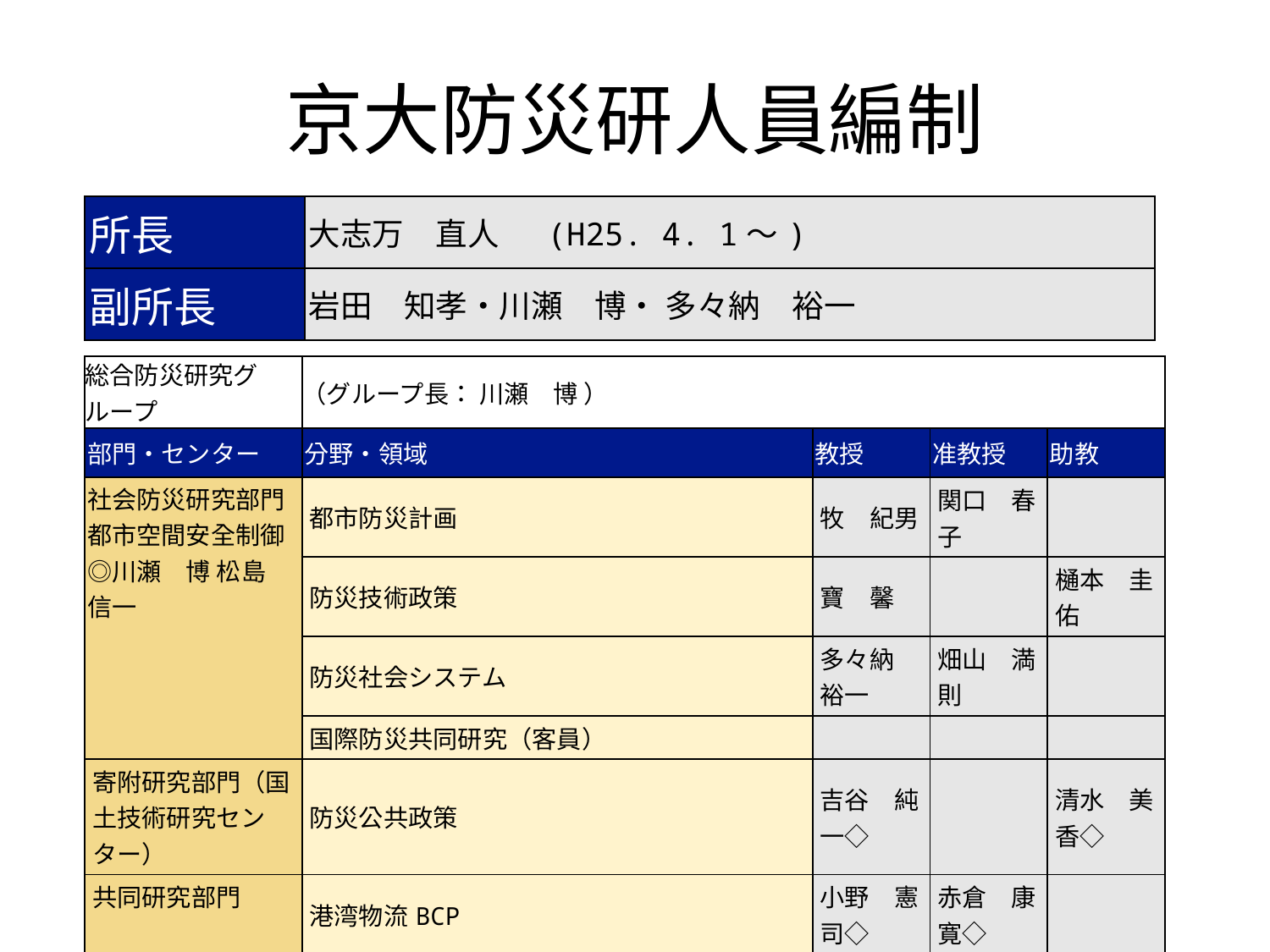

# 京大防災研人員編制
| 所長 | 大志万　直人 　(H25. 4. 1～) |
| --- | --- |
| 副所長 | 岩田　知孝・川瀬　博・ 多々納　裕一 |
| 総合防災研究グループ | （グループ長： 川瀬　博 ） |  |  |  |
| --- | --- | --- | --- | --- |
| 部門・センター | 分野・領域 | 教授 | 准教授 | 助教 |
| 社会防災研究部門都市空間安全制御◎川瀬　博 松島　信一 | 都市防災計画 | 牧　紀男 | 関口　春子 |  |
|  | 防災技術政策 | 寶　馨 |  | 樋本　圭佑 |
|  | 防災社会システム | 多々納　裕一 | 畑山　満則 |  |
|  | 国際防災共同研究（客員） |  |  |  |
| 寄附研究部門（国土技術研究センター） | 防災公共政策 | 吉谷　純一◇ |  | 清水　美香◇ |
| 共同研究部門 | 港湾物流BCP | 小野　憲司◇ | 赤倉　康寛◇ |  |